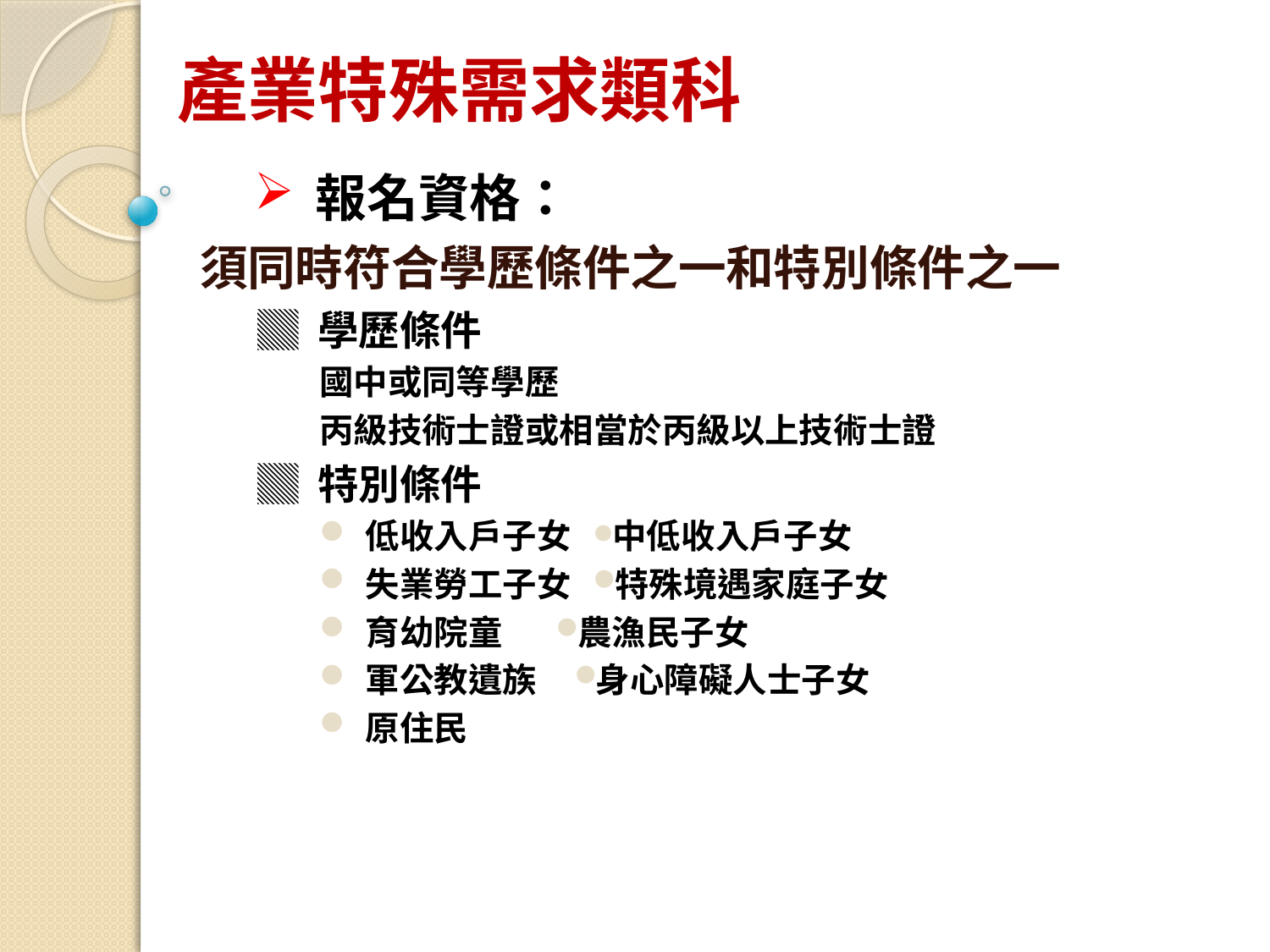

# 產業特殊需求類科
報名資格：
須同時符合學歷條件之一和特別條件之一
▓ 學歷條件
國中或同等學歷
丙級技術士證或相當於丙級以上技術士證
▓ 特別條件
低收入戶子女   ●中低收入戶子女
失業勞工子女   ●特殊境遇家庭子女
育幼院童       ●農漁民子女
軍公教遺族     ●身心障礙人士子女
原住民